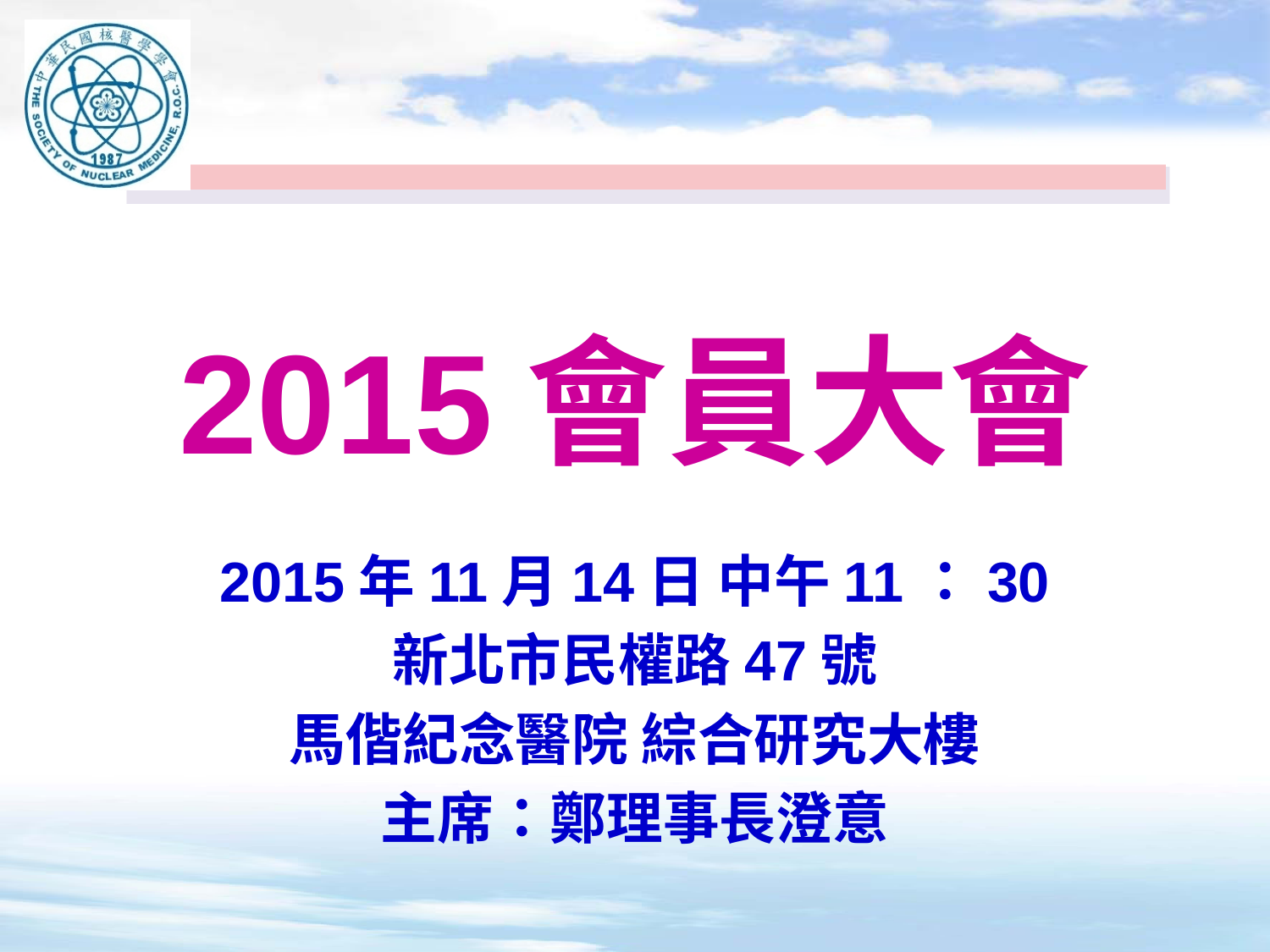

# 2015會員大會
2015年11月14日 中午11：30
新北市民權路47號
馬偕紀念醫院 綜合研究大樓
主席：鄭理事長澄意